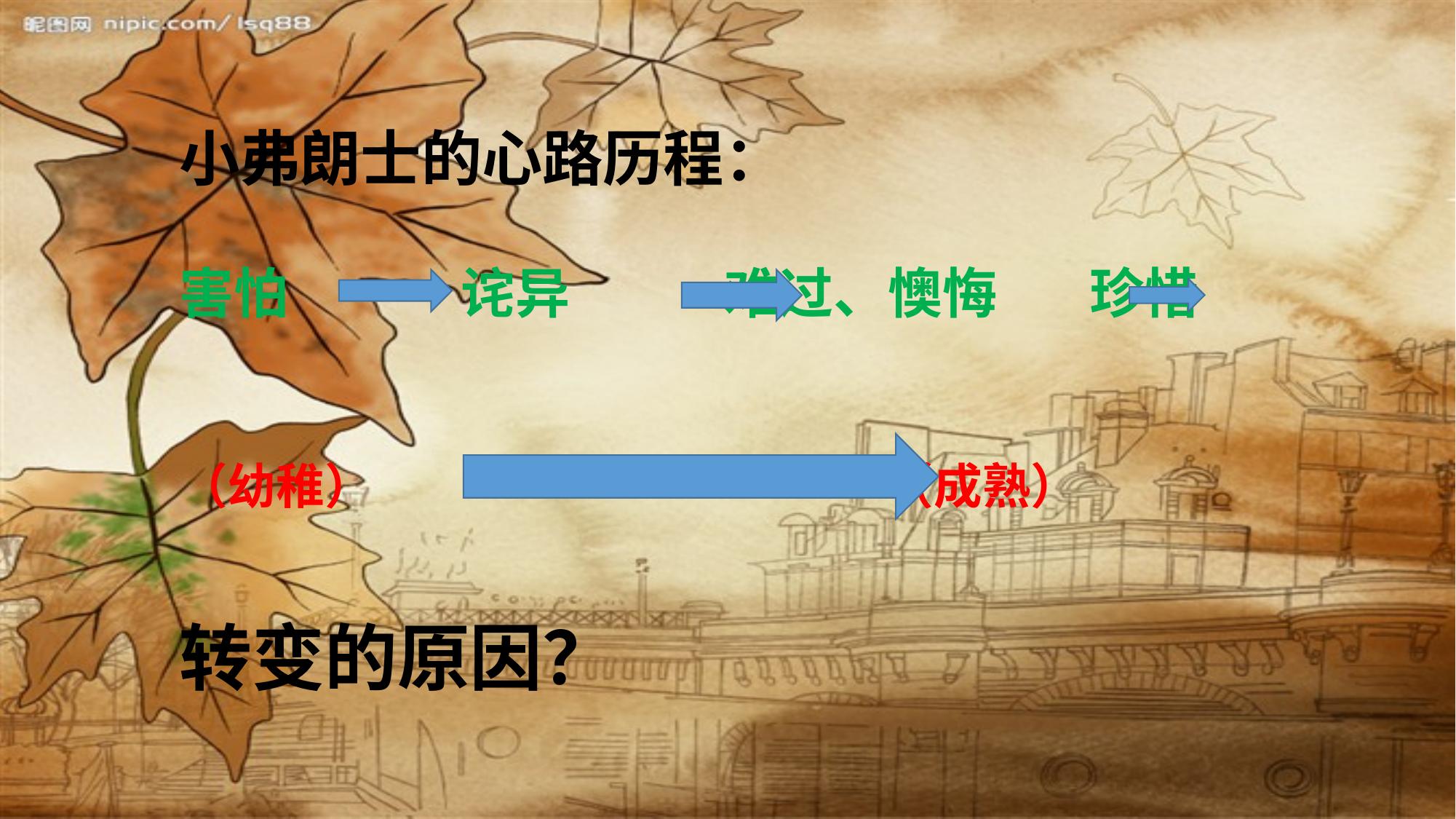

小弗朗士的心路历程：

害怕                        诧异                      难过、懊悔               珍惜

（幼稚）                                                                                  （成熟）

转变的原因？